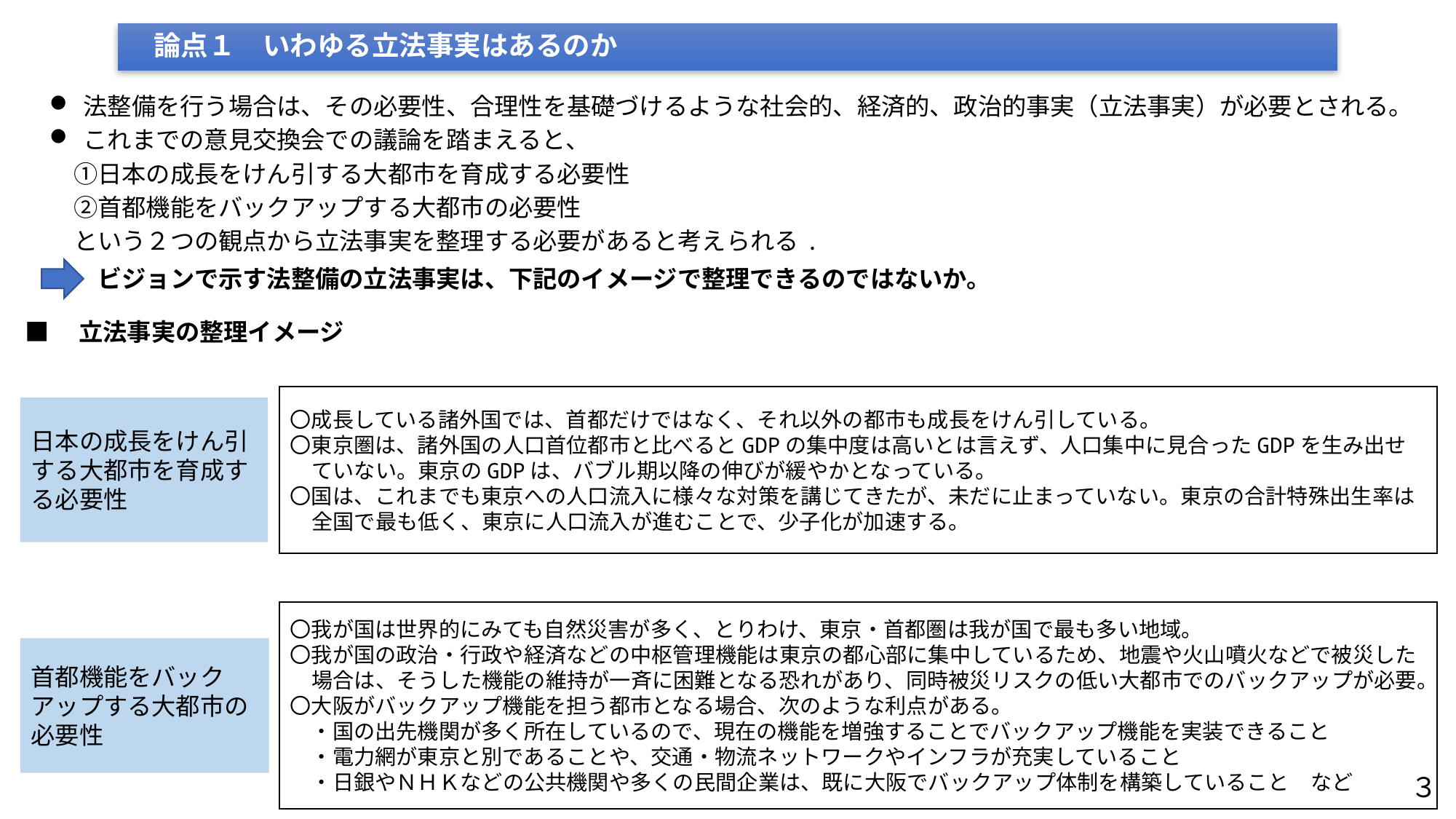

論点１　いわゆる立法事実はあるのか
法整備を行う場合は、その必要性、合理性を基礎づけるような社会的、経済的、政治的事実（立法事実）が必要とされる。
これまでの意見交換会での議論を踏まえると、
　①日本の成長をけん引する大都市を育成する必要性
　②首都機能をバックアップする大都市の必要性
　という２つの観点から立法事実を整理する必要があると考えられる.
　　ビジョンで示す法整備の立法事実は、下記のイメージで整理できるのではないか。

■　立法事実の整理イメージ
〇成長している諸外国では、首都だけではなく、それ以外の都市も成長をけん引している。
〇東京圏は、諸外国の人口首位都市と比べるとGDPの集中度は高いとは言えず、人口集中に見合ったGDPを生み出せていない。東京のGDPは、バブル期以降の伸びが緩やかとなっている。
〇国は、これまでも東京への人口流入に様々な対策を講じてきたが、未だに止まっていない。東京の合計特殊出生率は全国で最も低く、東京に人口流入が進むことで、少子化が加速する。
日本の成長をけん引する大都市を育成する必要性
〇我が国は世界的にみても自然災害が多く、とりわけ、東京・首都圏は我が国で最も多い地域。
〇我が国の政治・行政や経済などの中枢管理機能は東京の都心部に集中しているため、地震や火山噴火などで被災した場合は、そうした機能の維持が一斉に困難となる恐れがあり、同時被災リスクの低い大都市でのバックアップが必要。
〇大阪がバックアップ機能を担う都市となる場合、次のような利点がある。
　・国の出先機関が多く所在しているので、現在の機能を増強することでバックアップ機能を実装できること
　・電力網が東京と別であることや、交通・物流ネットワークやインフラが充実していること
　・日銀やＮＨＫなどの公共機関や多くの民間企業は、既に大阪でバックアップ体制を構築していること　など
首都機能をバックアップする大都市の必要性
３